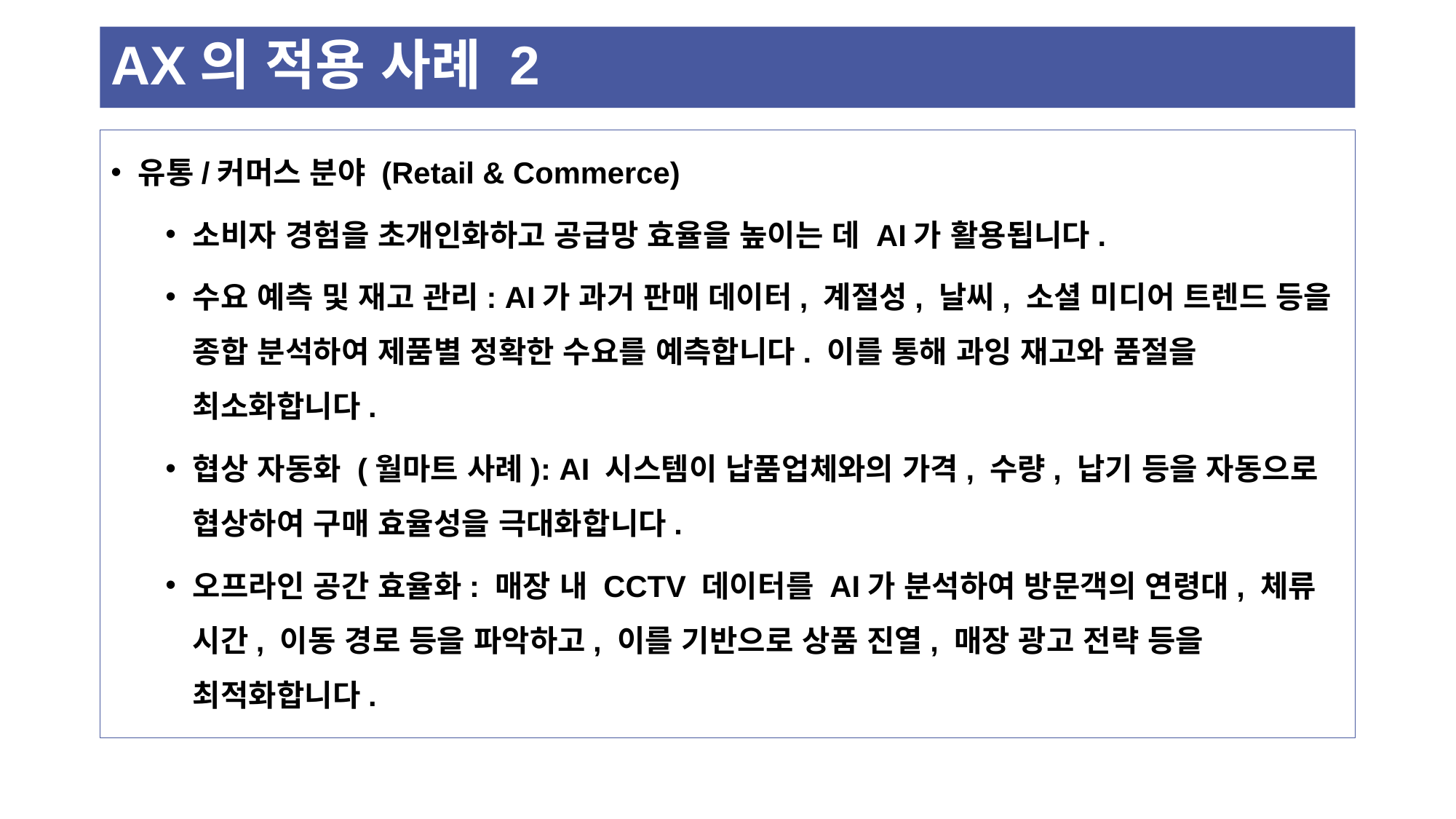

# AX의 적용 사례 2
유통/커머스 분야 (Retail & Commerce)
소비자 경험을 초개인화하고 공급망 효율을 높이는 데 AI가 활용됩니다.
수요 예측 및 재고 관리: AI가 과거 판매 데이터, 계절성, 날씨, 소셜 미디어 트렌드 등을 종합 분석하여 제품별 정확한 수요를 예측합니다. 이를 통해 과잉 재고와 품절을 최소화합니다.
협상 자동화 (월마트 사례): AI 시스템이 납품업체와의 가격, 수량, 납기 등을 자동으로 협상하여 구매 효율성을 극대화합니다.
오프라인 공간 효율화: 매장 내 CCTV 데이터를 AI가 분석하여 방문객의 연령대, 체류 시간, 이동 경로 등을 파악하고, 이를 기반으로 상품 진열, 매장 광고 전략 등을 최적화합니다.